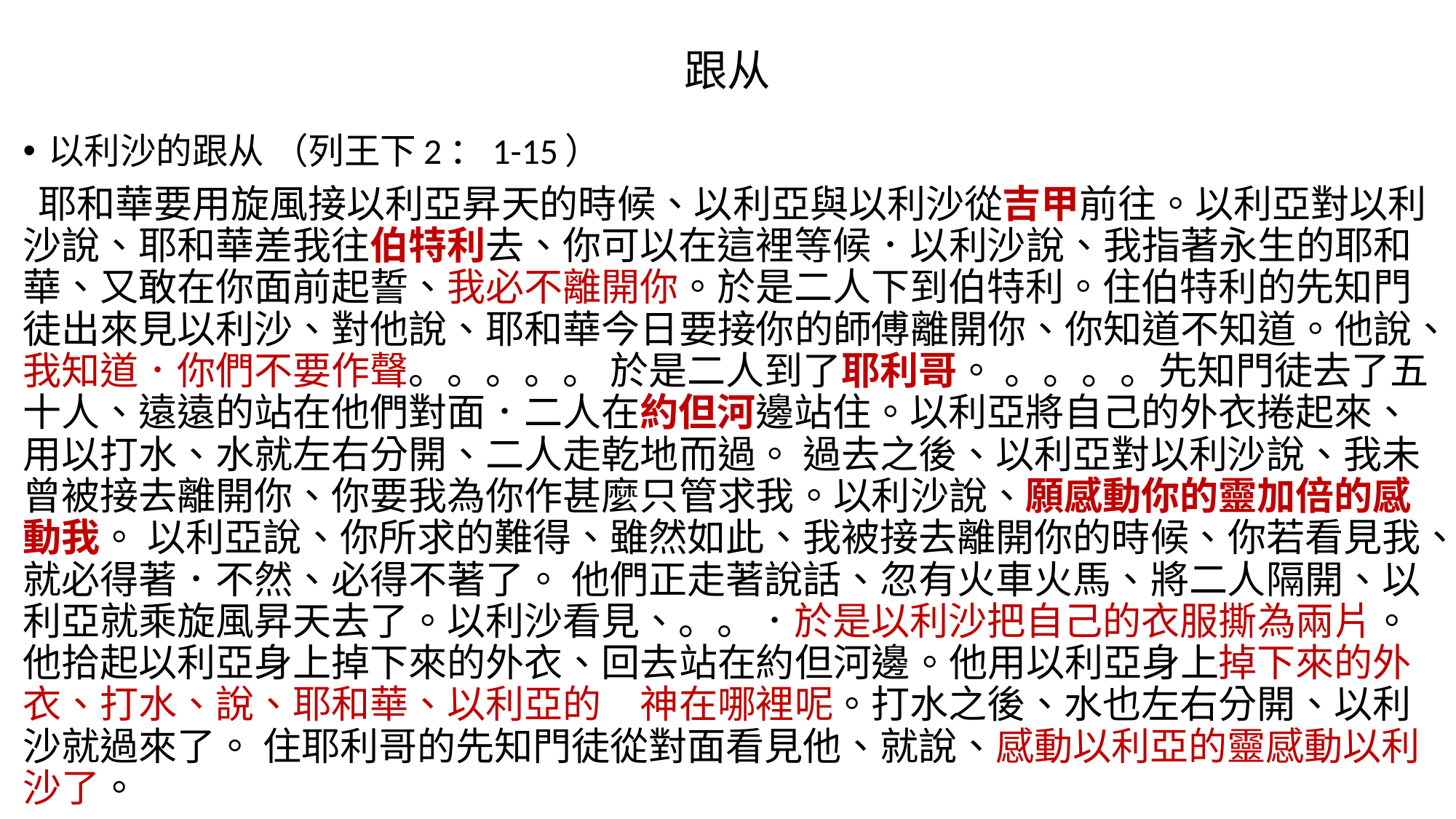

# 跟从
以利沙的跟从 （列王下2：1-15）
 耶和華要用旋風接以利亞昇天的時候、以利亞與以利沙從吉甲前往。以利亞對以利沙說、耶和華差我往伯特利去、你可以在這裡等候．以利沙說、我指著永生的耶和華、又敢在你面前起誓、我必不離開你。於是二人下到伯特利。住伯特利的先知門徒出來見以利沙、對他說、耶和華今日要接你的師傅離開你、你知道不知道。他說、我知道．你們不要作聲。。。。。 於是二人到了耶利哥。 。。。。先知門徒去了五十人、遠遠的站在他們對面．二人在約但河邊站住。以利亞將自己的外衣捲起來、用以打水、水就左右分開、二人走乾地而過。 過去之後、以利亞對以利沙說、我未曾被接去離開你、你要我為你作甚麼只管求我。以利沙說、願感動你的靈加倍的感動我。 以利亞說、你所求的難得、雖然如此、我被接去離開你的時候、你若看見我、就必得著．不然、必得不著了。 他們正走著說話、忽有火車火馬、將二人隔開、以利亞就乘旋風昇天去了。以利沙看見、。。．於是以利沙把自己的衣服撕為兩片。 他拾起以利亞身上掉下來的外衣、回去站在約但河邊。他用以利亞身上掉下來的外衣、打水、說、耶和華、以利亞的　神在哪裡呢。打水之後、水也左右分開、以利沙就過來了。 住耶利哥的先知門徒從對面看見他、就說、感動以利亞的靈感動以利沙了。